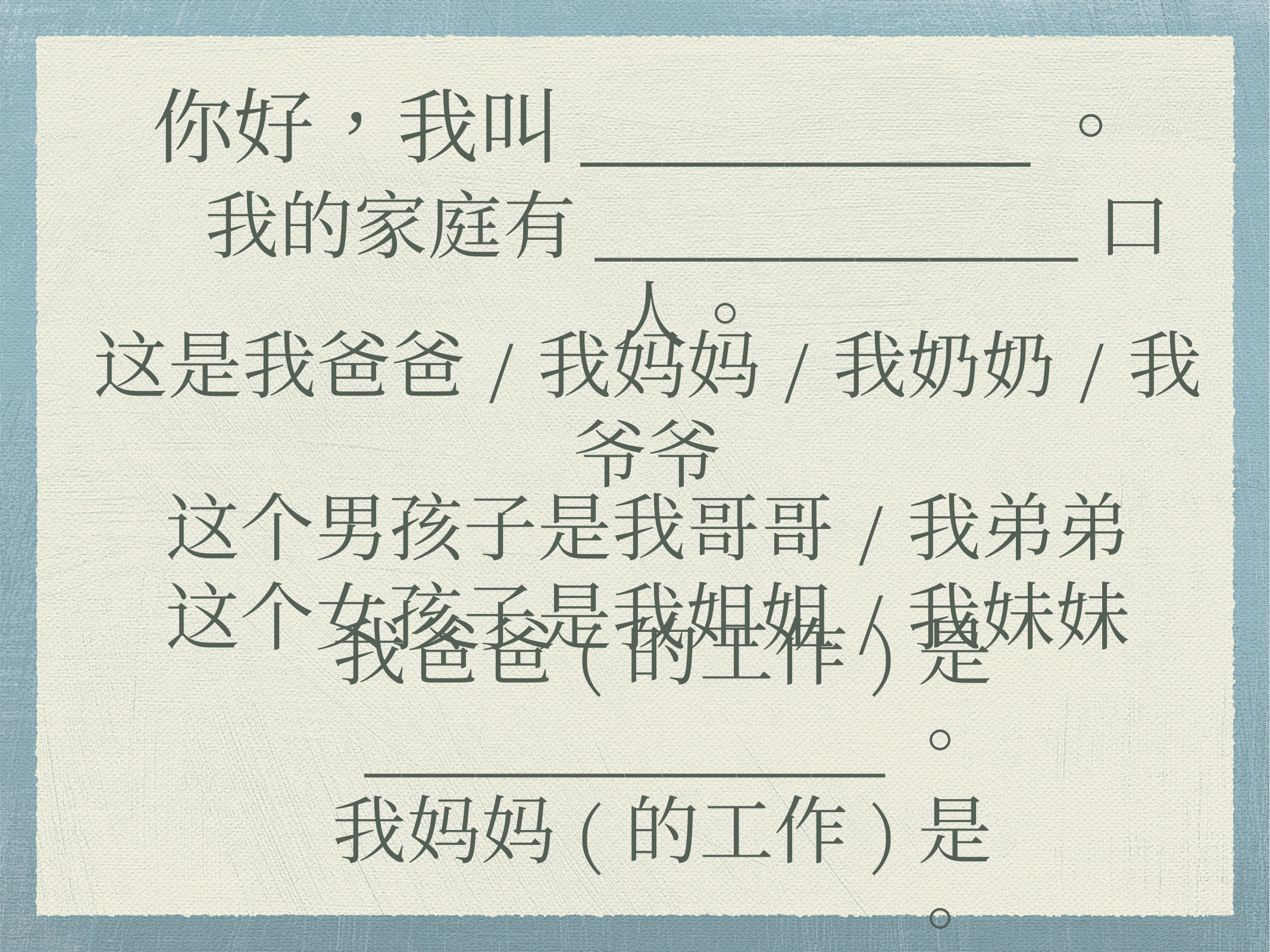

你好，我叫___________。
我的家庭有_____________口人。
这是我爸爸/我妈妈/我奶奶/我爷爷
这个男孩子是我哥哥/我弟弟
这个女孩子是我姐姐/我妹妹
我爸爸(的工作)是______________。
我妈妈(的工作)是______________。